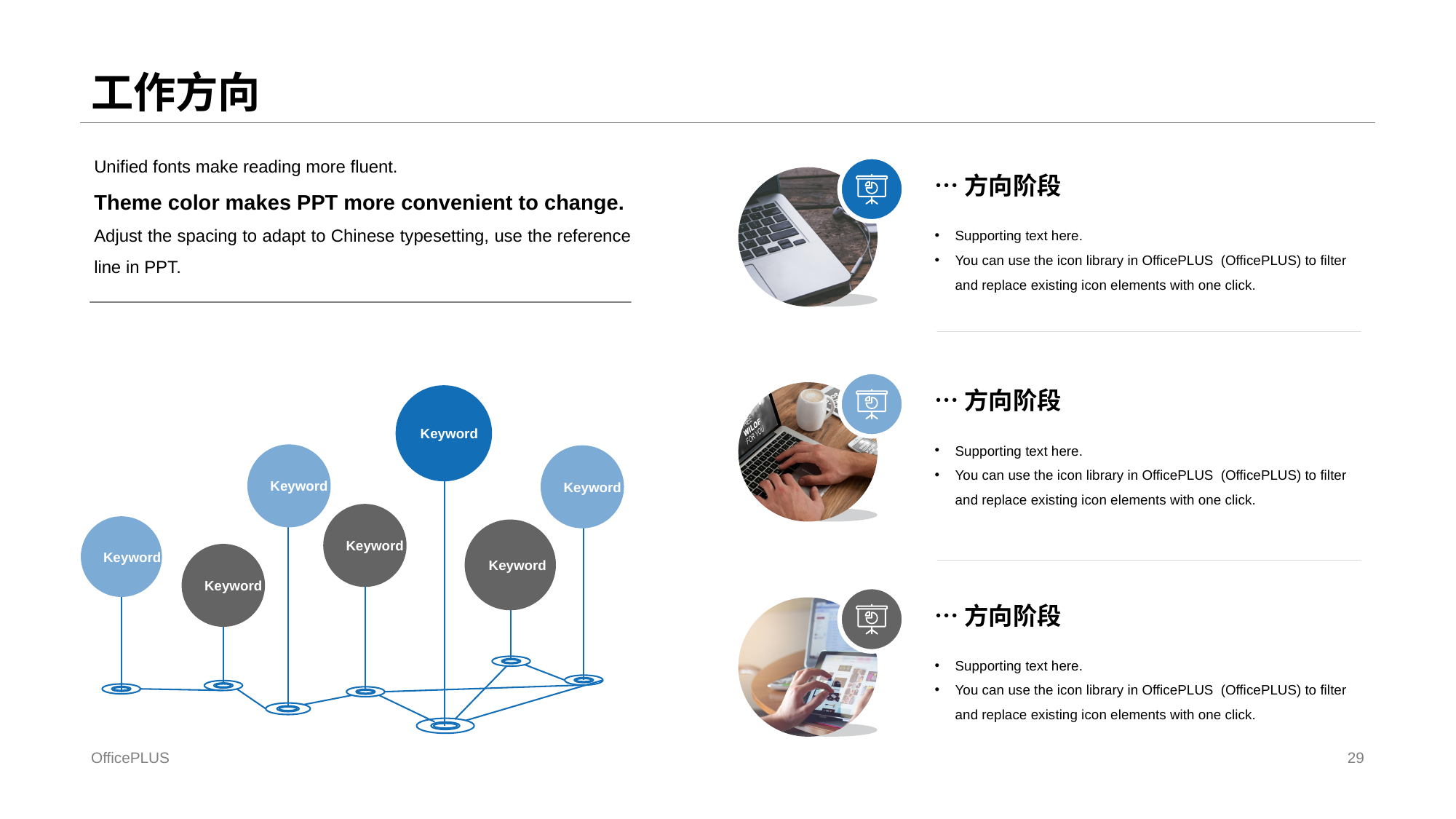

# 工作方向
Unified fonts make reading more fluent.
Theme color makes PPT more convenient to change.
Adjust the spacing to adapt to Chinese typesetting, use the reference line in PPT.

…方向阶段
Supporting text here.
You can use the icon library in OfficePLUS  (OfficePLUS) to filter and replace existing icon elements with one click.

…方向阶段
Keyword
Supporting text here.
You can use the icon library in OfficePLUS  (OfficePLUS) to filter and replace existing icon elements with one click.
Keyword
Keyword

Keyword

Keyword
Keyword

Keyword

…方向阶段

Supporting text here.
You can use the icon library in OfficePLUS  (OfficePLUS) to filter and replace existing icon elements with one click.

OfficePLUS
29